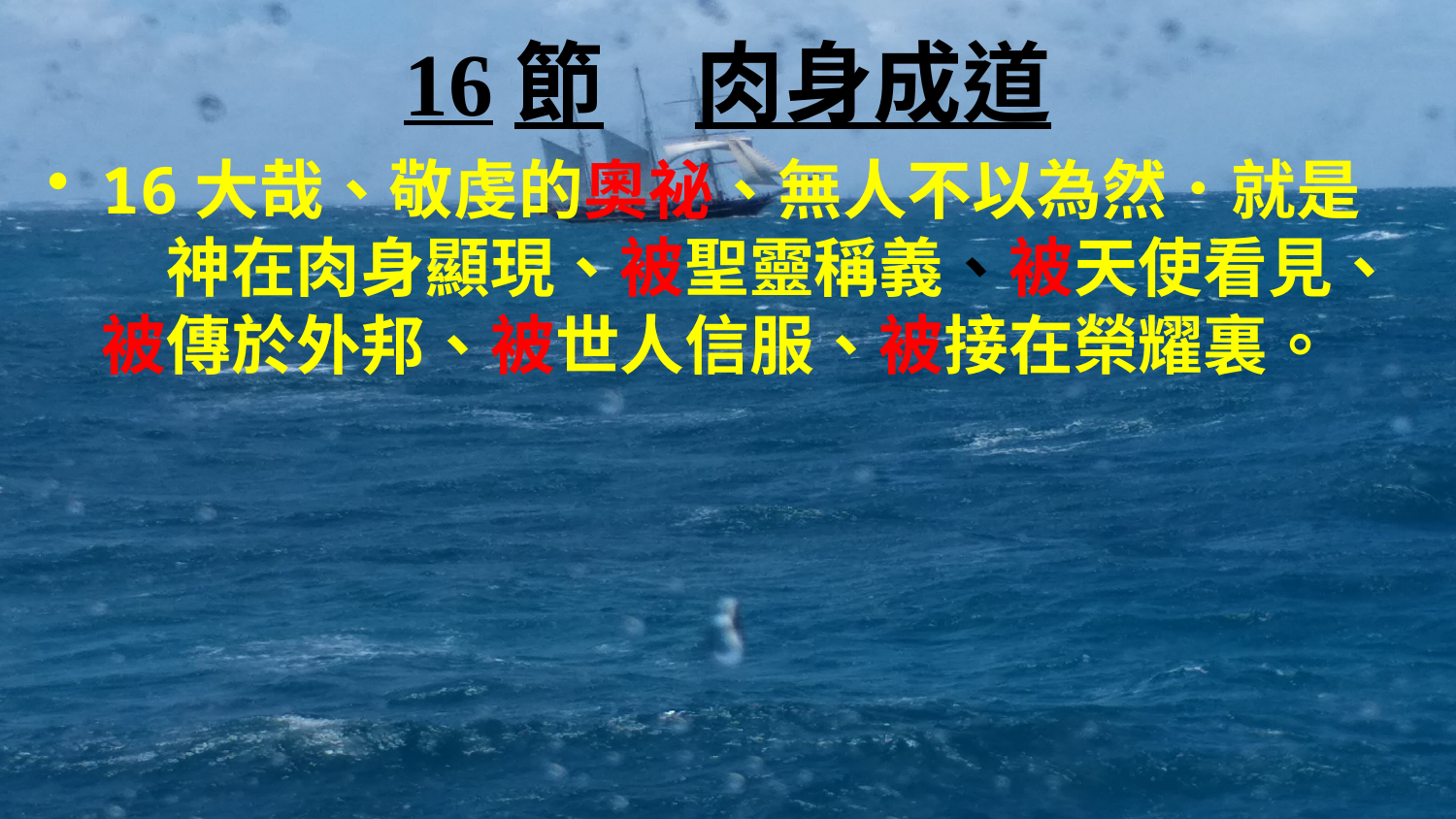

# 16節	肉身成道
16大哉、敬虔的奧祕、無人不以為然．就是　神在肉身顯現、被聖靈稱義、被天使看見、被傳於外邦、被世人信服、被接在榮耀裏。